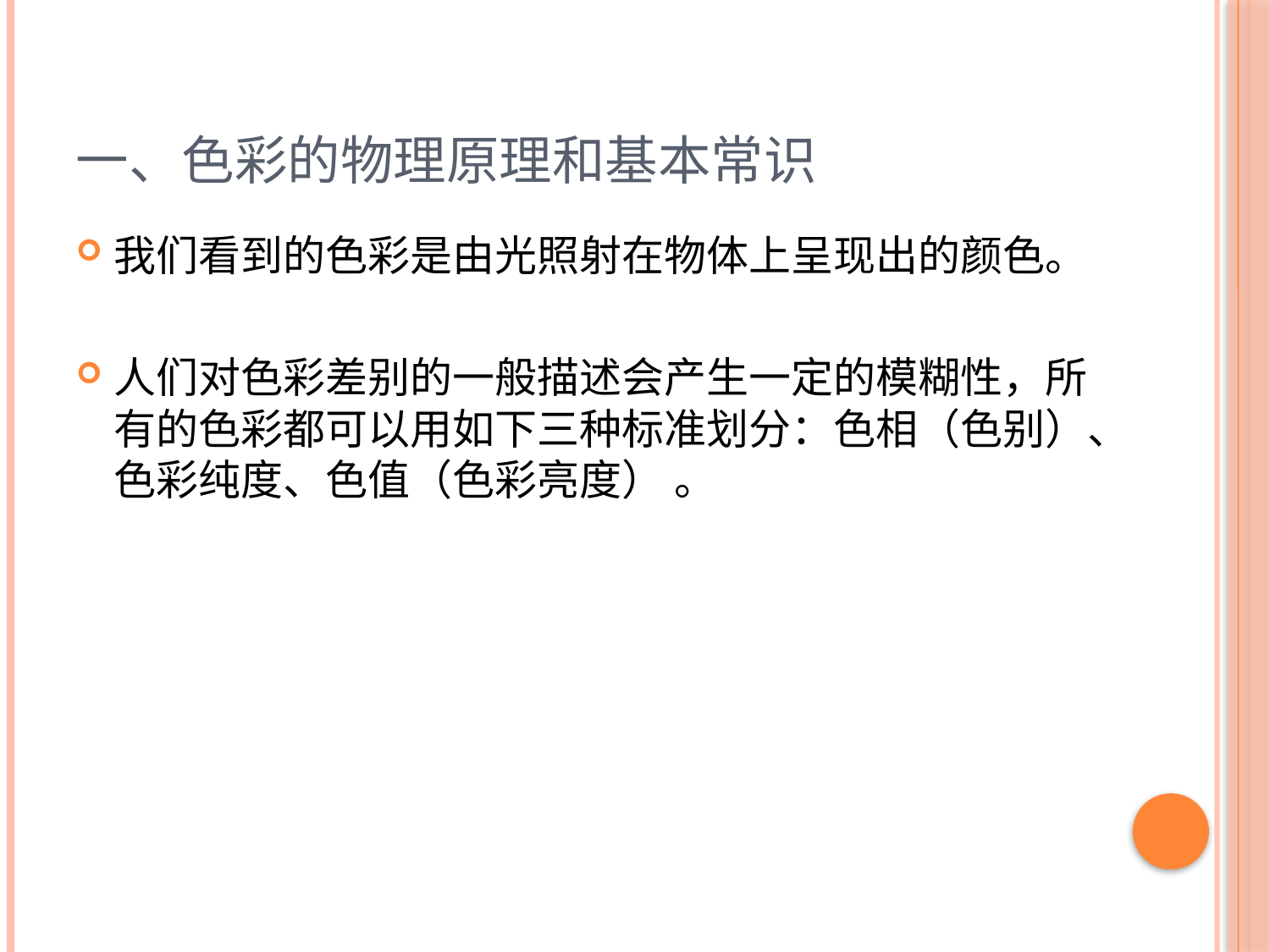

# 一、色彩的物理原理和基本常识
我们看到的色彩是由光照射在物体上呈现出的颜色。

人们对色彩差别的一般描述会产生一定的模糊性，所有的色彩都可以用如下三种标准划分：色相（色别）、色彩纯度、色值（色彩亮度） 。